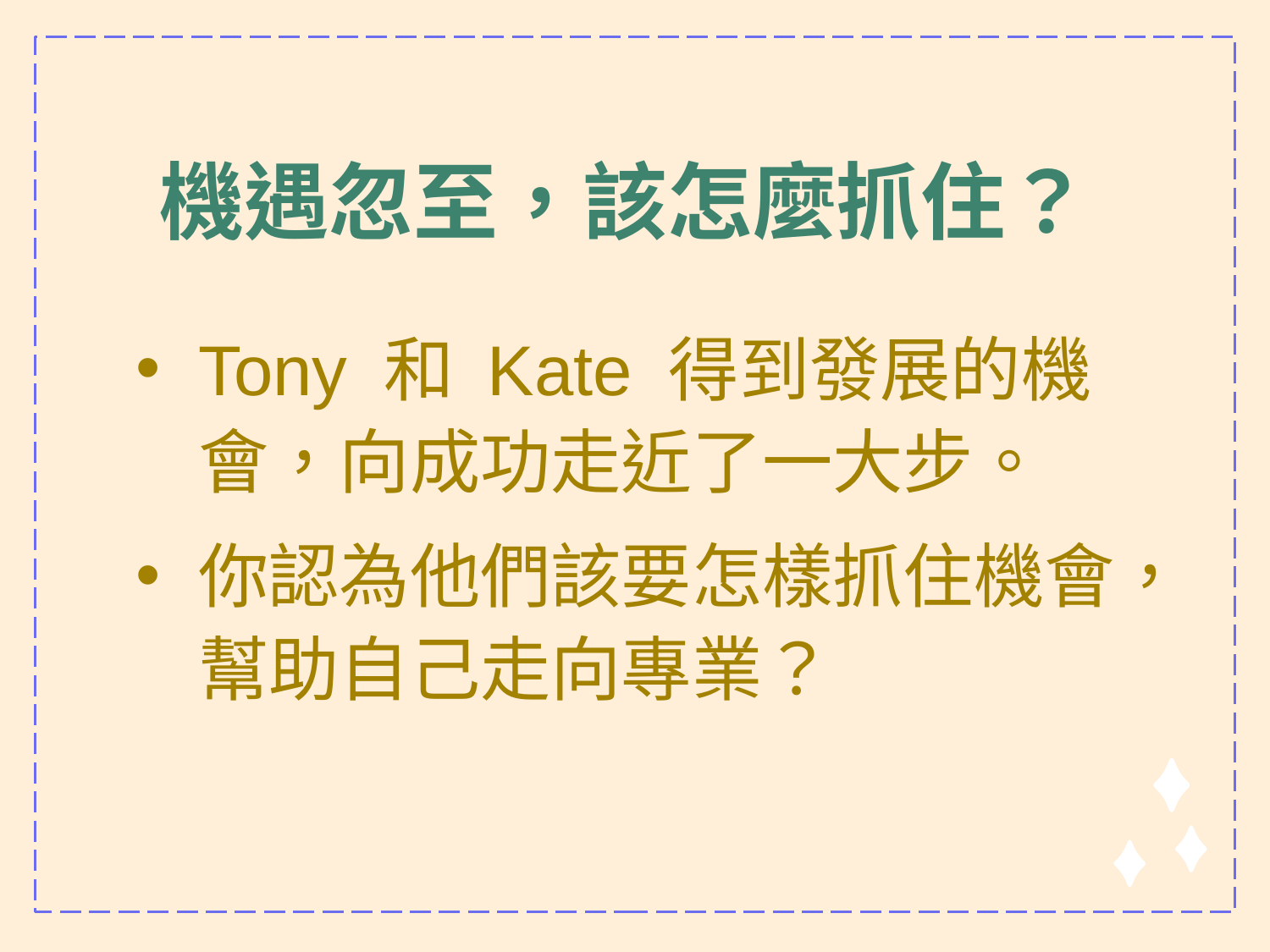

# 機遇忽至，該怎麼抓住？
Tony 和 Kate 得到發展的機會，向成功走近了一大步。
你認為他們該要怎樣抓住機會，幫助自己走向專業？